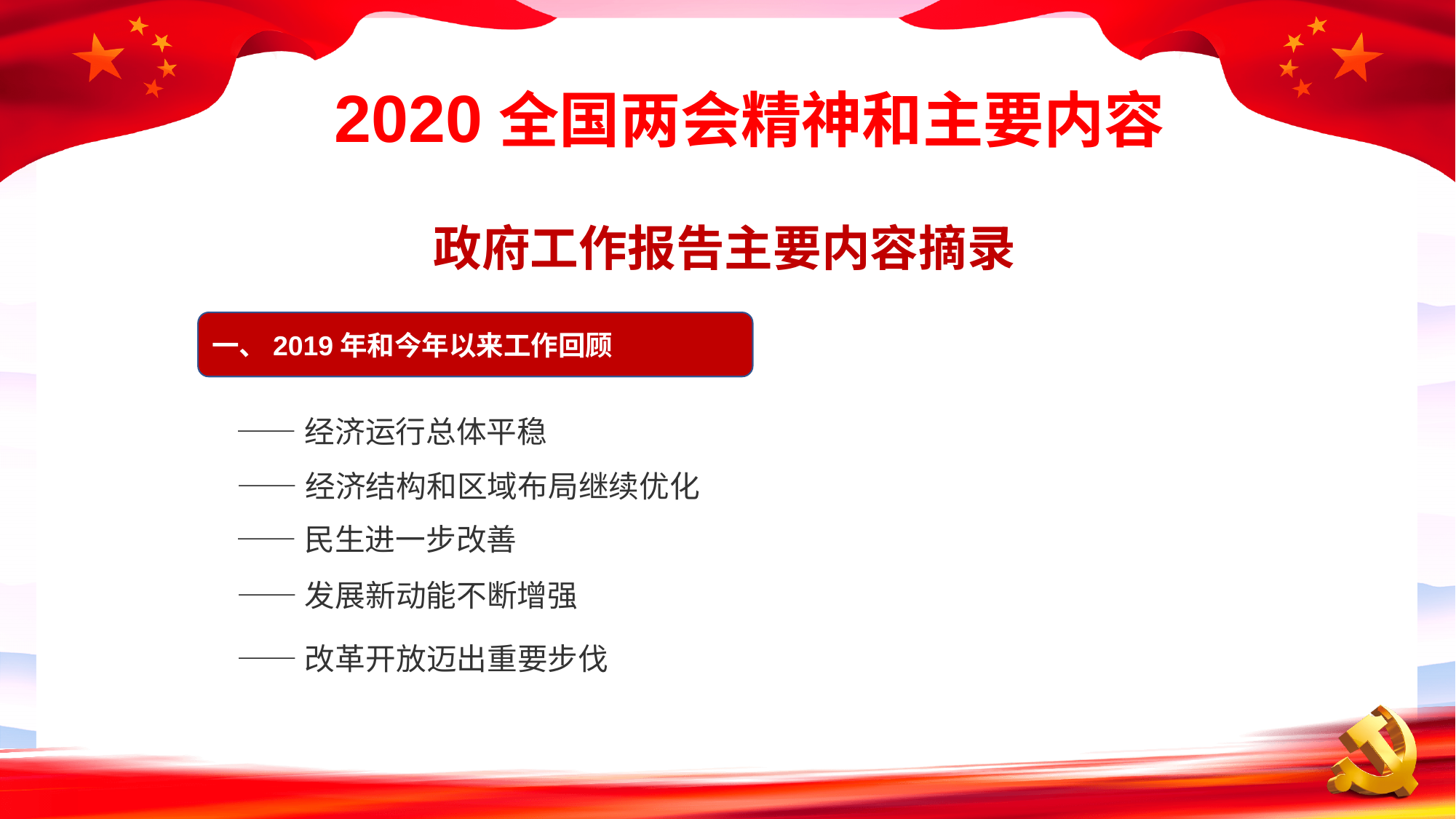

政府工作报告主要内容摘录
一、2019年和今年以来工作回顾
——经济运行总体平稳
——经济结构和区域布局继续优化
——民生进一步改善
——发展新动能不断增强
——改革开放迈出重要步伐